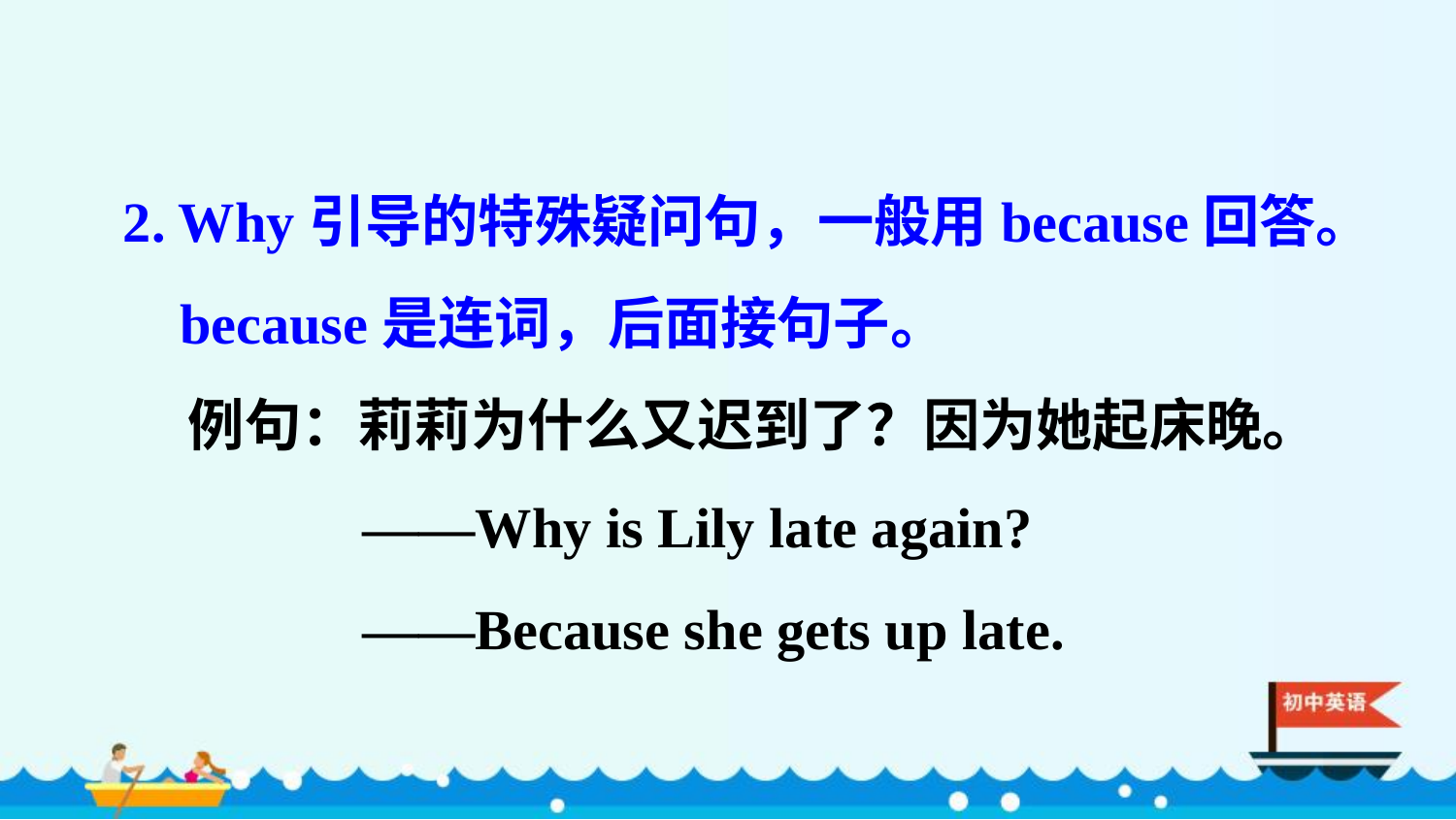

2. Why引导的特殊疑问句，一般用because回答。
    because是连词，后面接句子。
    例句：莉莉为什么又迟到了？因为她起床晚。
                 ——Why is Lily late again?
                 ——Because she gets up late.